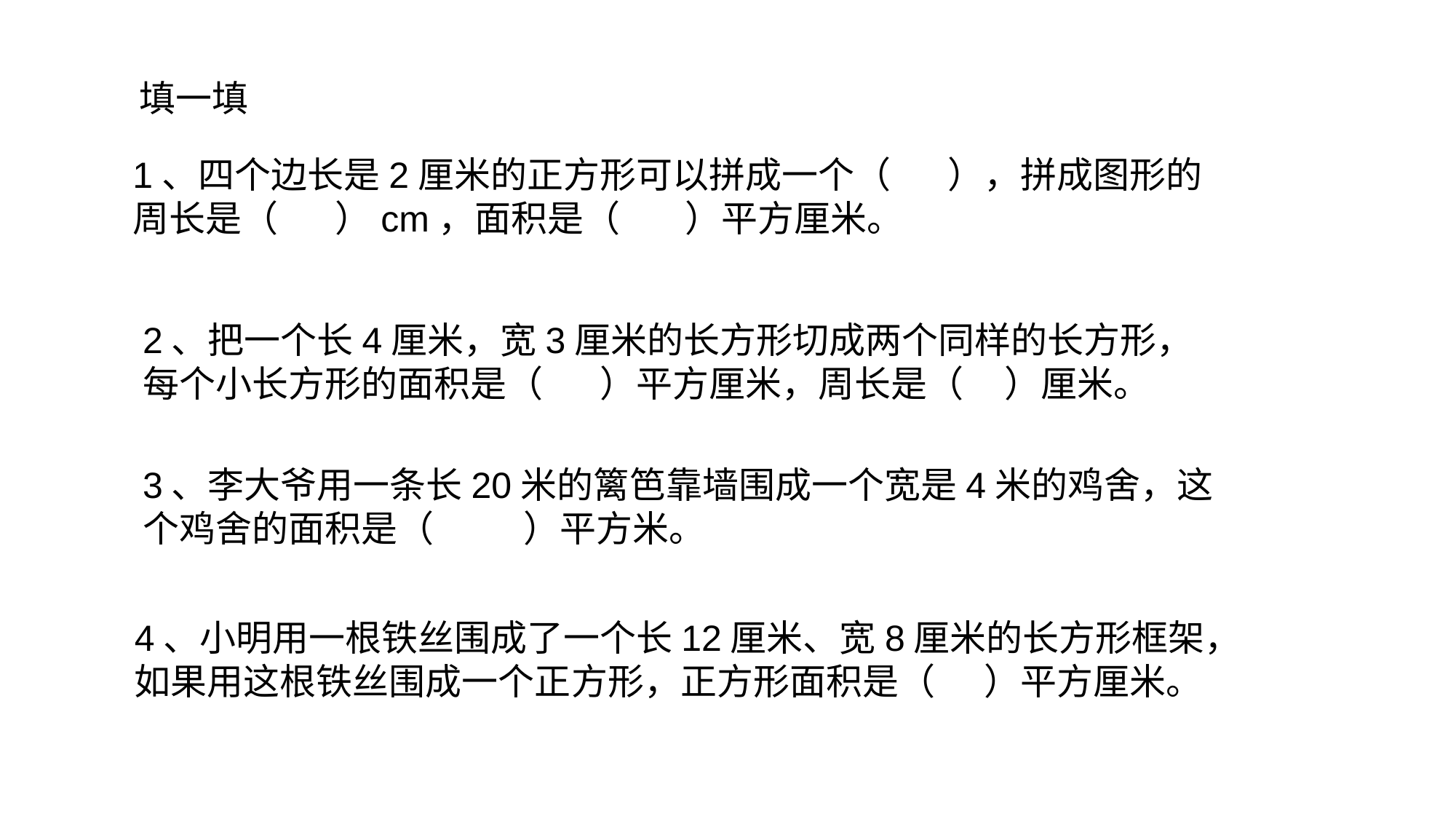

填一填
1、四个边长是2厘米的正方形可以拼成一个（       ），拼成图形的周长是（       ）cm，面积是（        ）平方厘米。
2、把一个长4厘米，宽3厘米的长方形切成两个同样的长方形，每个小长方形的面积是（       ）平方厘米，周长是（     ）厘米。
3、李大爷用一条长20米的篱笆靠墙围成一个宽是4米的鸡舍，这个鸡舍的面积是（           ）平方米。
4、小明用一根铁丝围成了一个长12厘米、宽8厘米的长方形框架，如果用这根铁丝围成一个正方形，正方形面积是（      ）平方厘米。